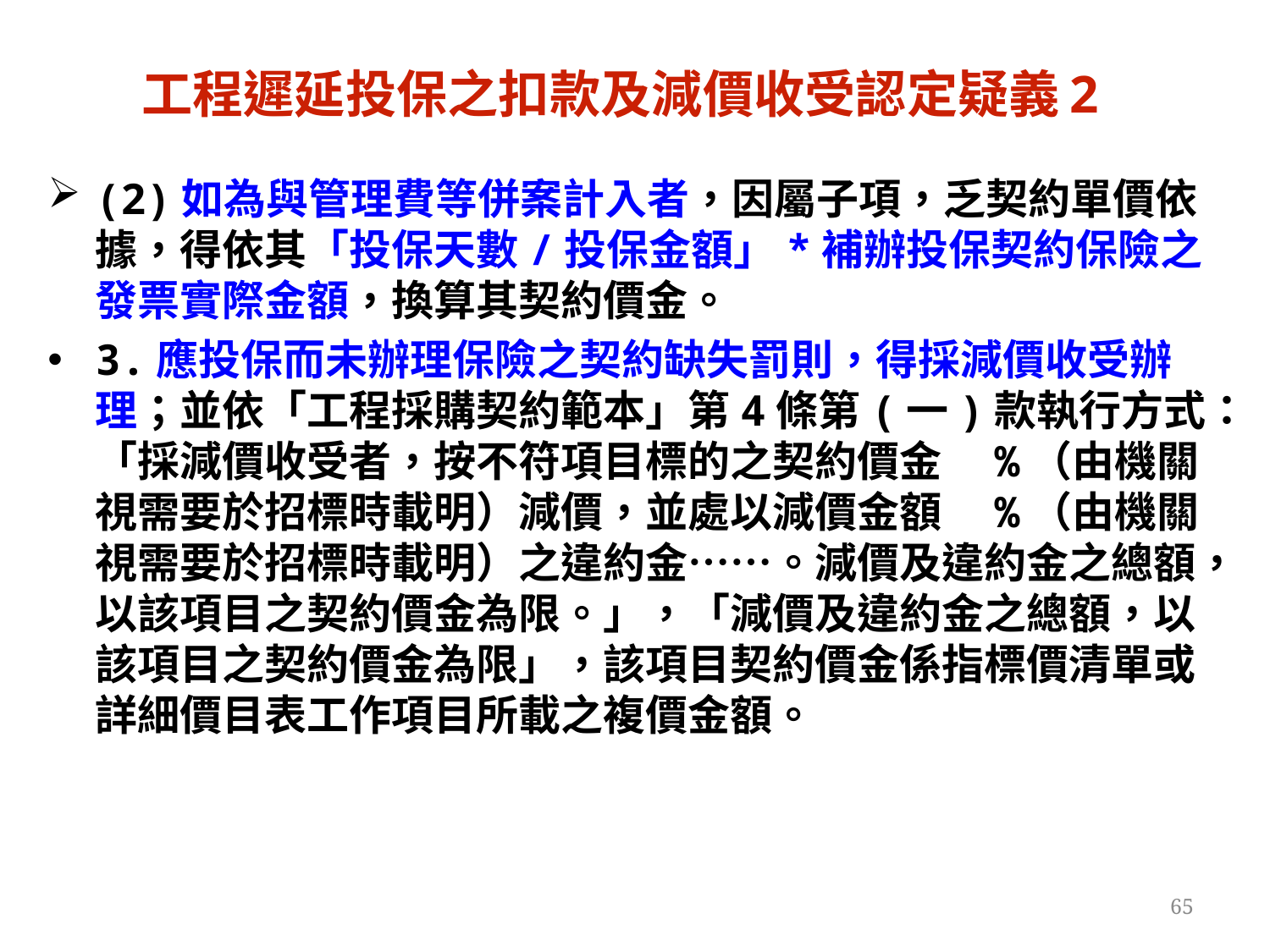

工程遲延投保之扣款及減價收受認定疑義2
(2)如為與管理費等併案計入者，因屬子項，乏契約單價依據，得依其「投保天數/投保金額」*補辦投保契約保險之發票實際金額，換算其契約價金。
3.應投保而未辦理保險之契約缺失罰則，得採減價收受辦理；並依「工程採購契約範本」第4條第(一)款執行方式：「採減價收受者，按不符項目標的之契約價金　%（由機關視需要於招標時載明）減價，並處以減價金額　%（由機關視需要於招標時載明）之違約金……。減價及違約金之總額，以該項目之契約價金為限。」，「減價及違約金之總額，以該項目之契約價金為限」，該項目契約價金係指標價清單或詳細價目表工作項目所載之複價金額。
65